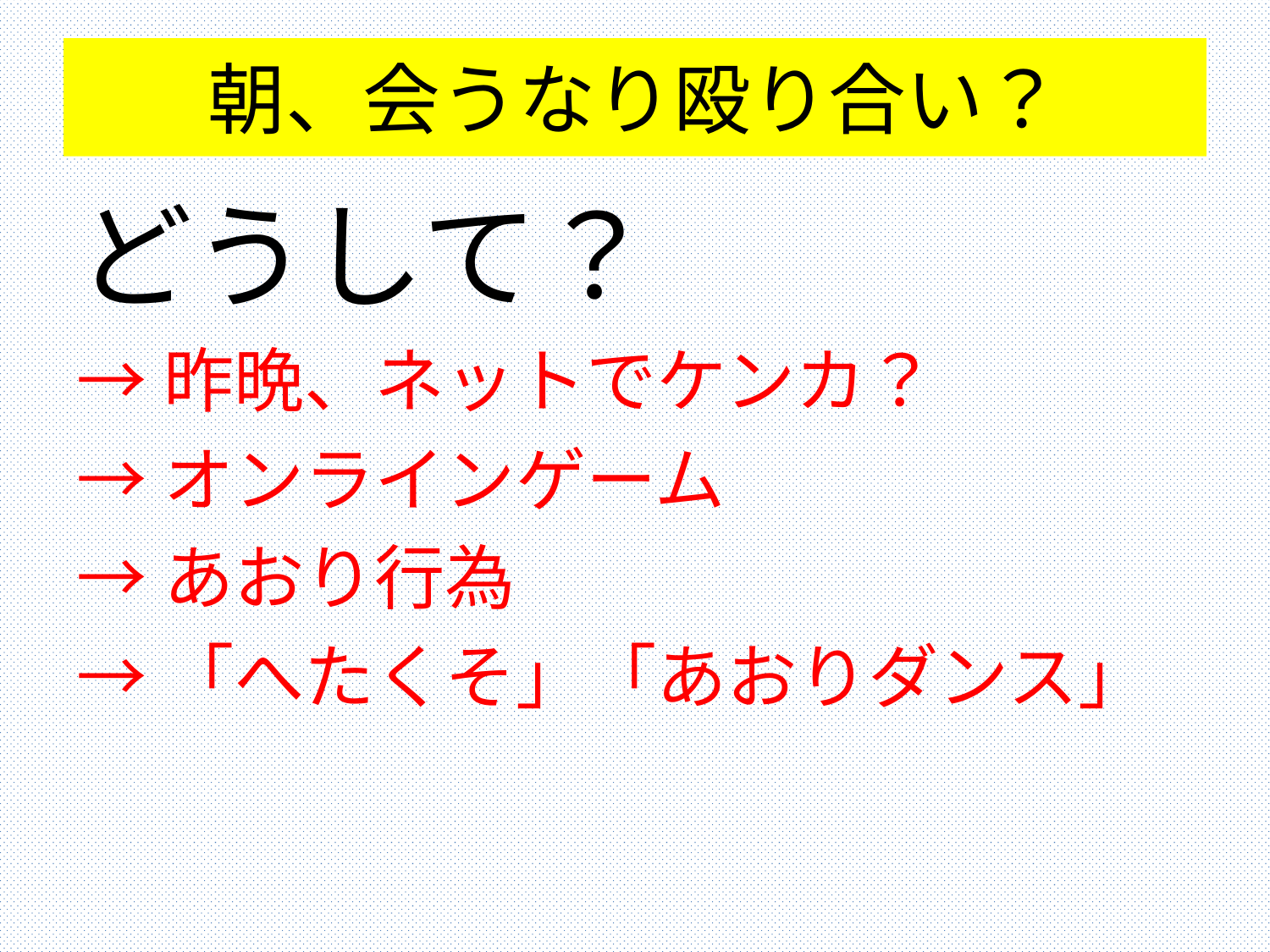

# 朝、会うなり殴り合い？
どうして？
→昨晩、ネットでケンカ？
→オンラインゲーム
→あおり行為
→「へたくそ」「あおりダンス」